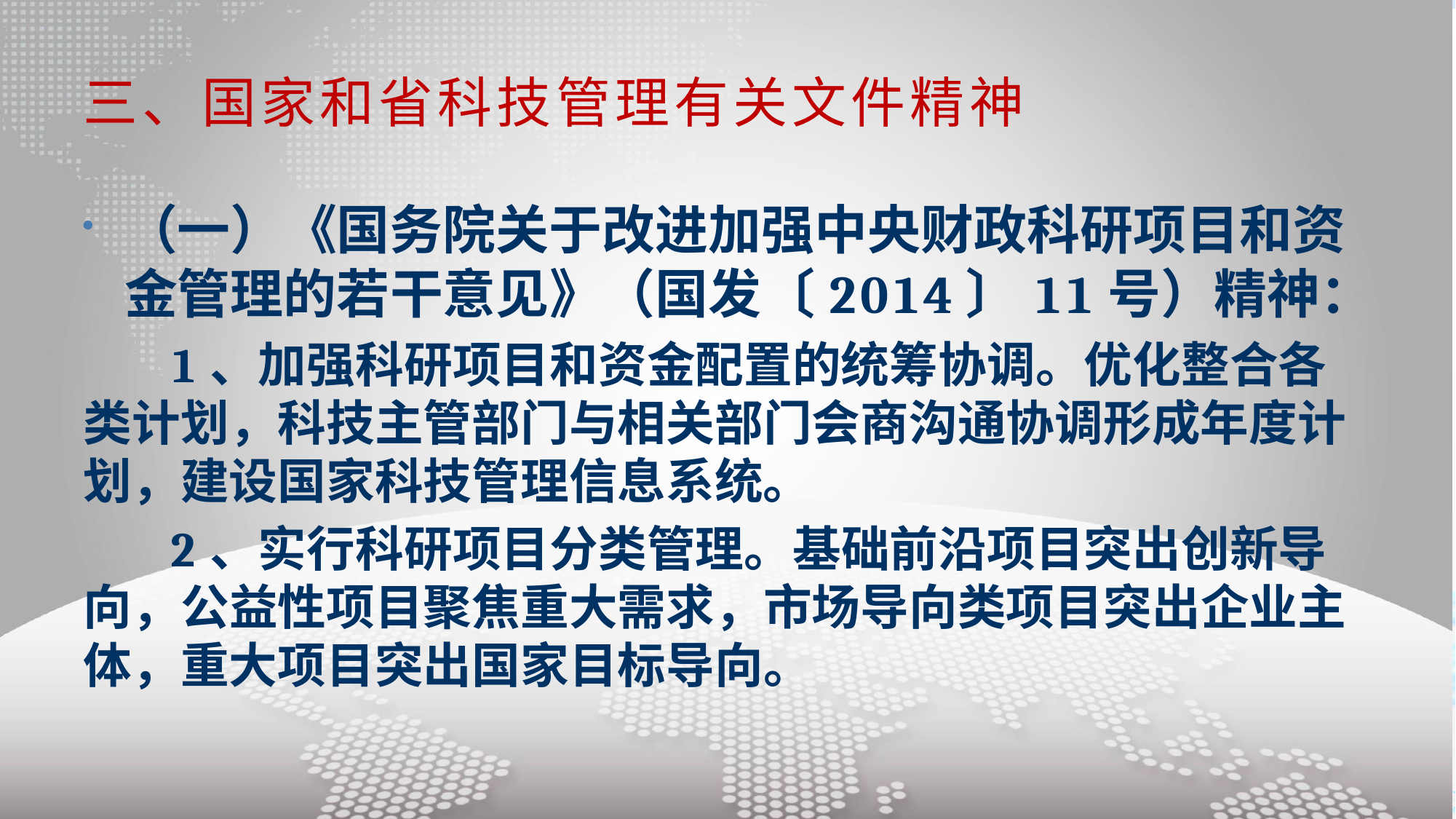

# 三、国家和省科技管理有关文件精神
（一）《国务院关于改进加强中央财政科研项目和资金管理的若干意见》（国发〔2014〕11号）精神：
        1、加强科研项目和资金配置的统筹协调。优化整合各类计划，科技主管部门与相关部门会商沟通协调形成年度计划，建设国家科技管理信息系统。
        2、实行科研项目分类管理。基础前沿项目突出创新导向，公益性项目聚焦重大需求，市场导向类项目突出企业主体，重大项目突出国家目标导向。